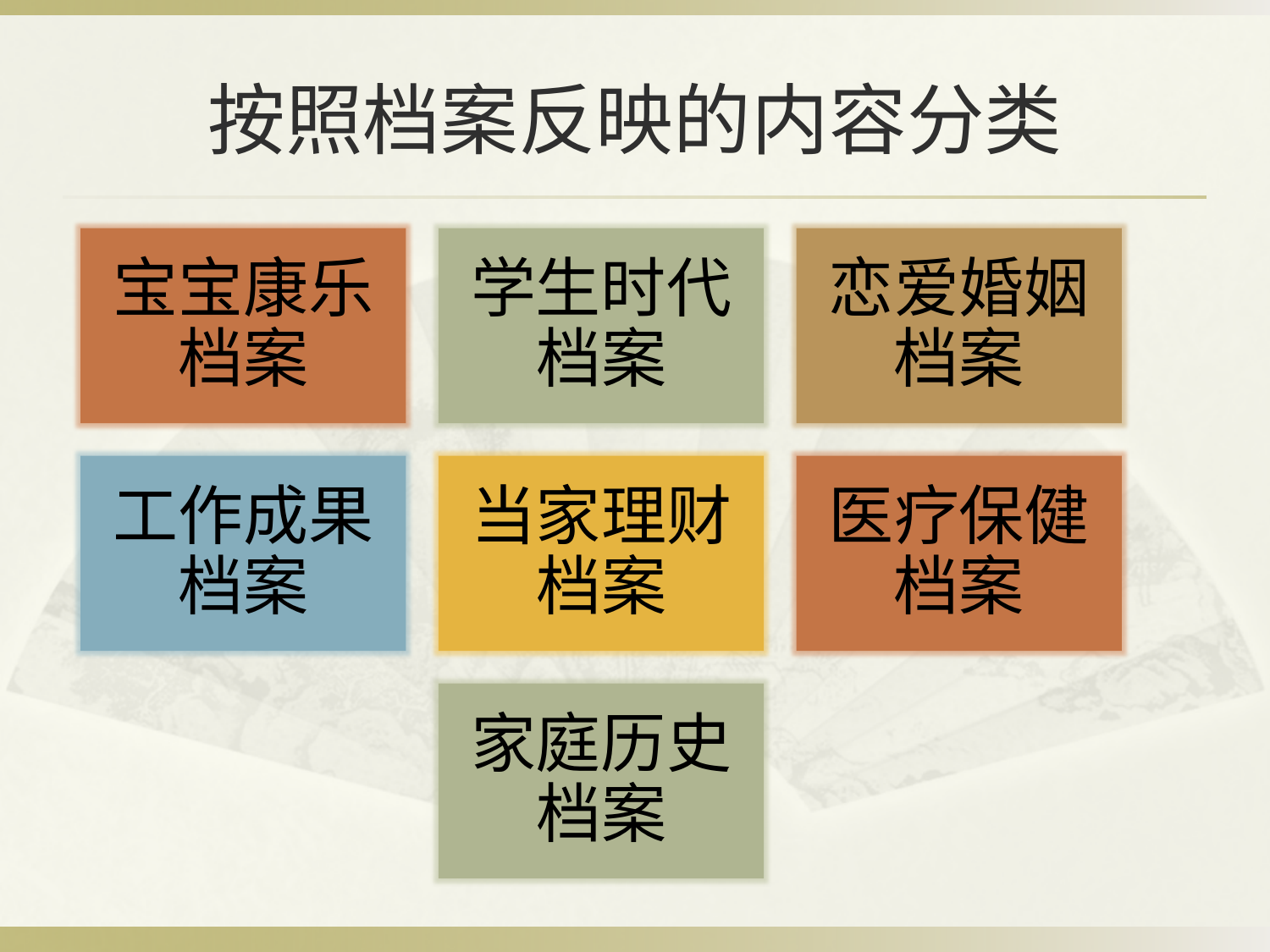

# 按照档案反映的内容分类
宝宝康乐档案
学生时代档案
恋爱婚姻档案
工作成果档案
当家理财档案
医疗保健档案
家庭历史档案
60